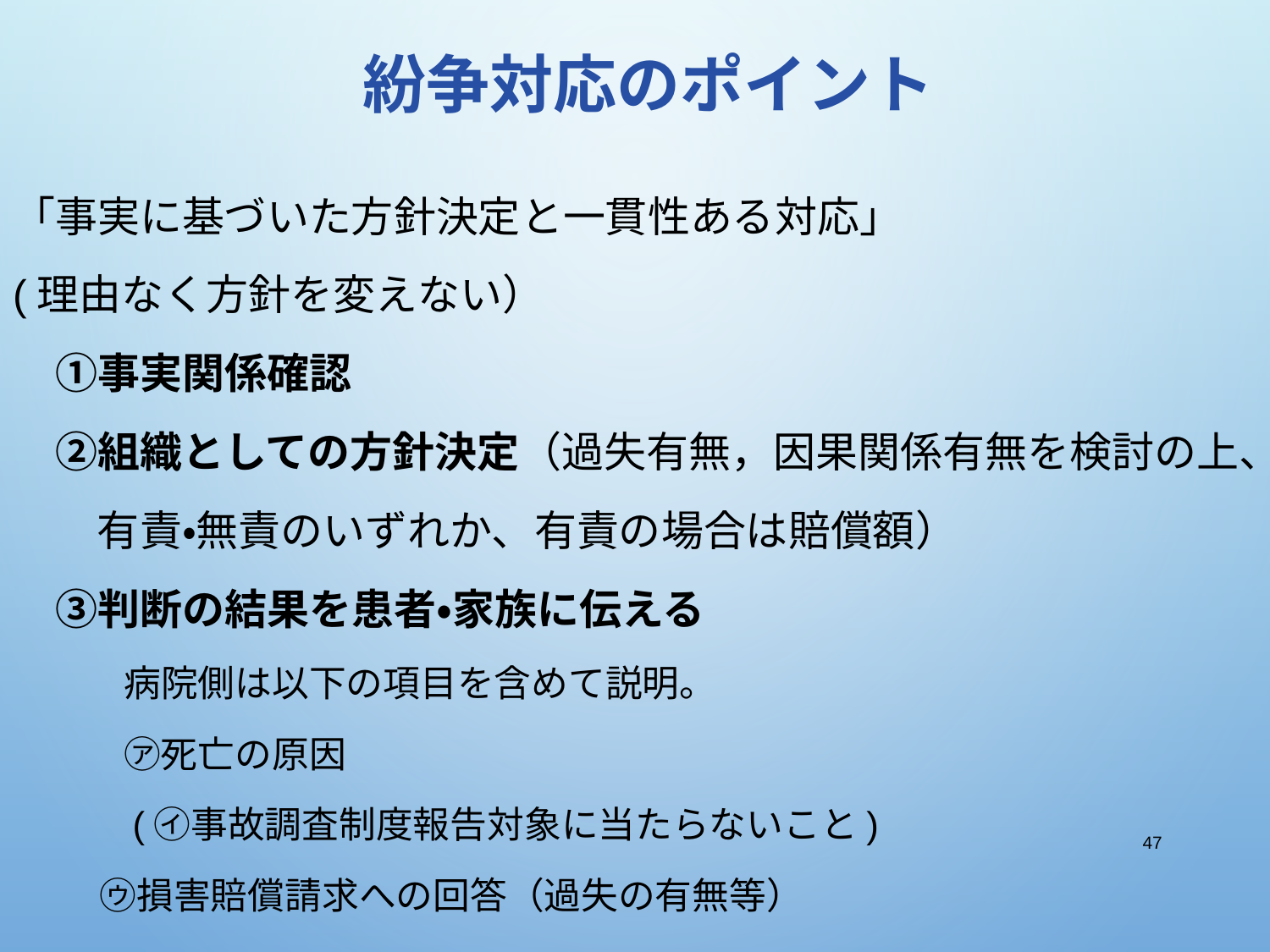

# 紛争対応のポイント
「事実に基づいた方針決定と一貫性ある対応」
(理由なく方針を変えない）
　①事実関係確認
　②組織としての方針決定（過失有無，因果関係有無を検討の上、
　　有責・無責のいずれか、有責の場合は賠償額）
　③判断の結果を患者・家族に伝える
　　　病院側は以下の項目を含めて説明。
　　　㋐死亡の原因
　　　(㋑事故調査制度報告対象に当たらないこと)
     　㋒損害賠償請求への回答（過失の有無等）

47